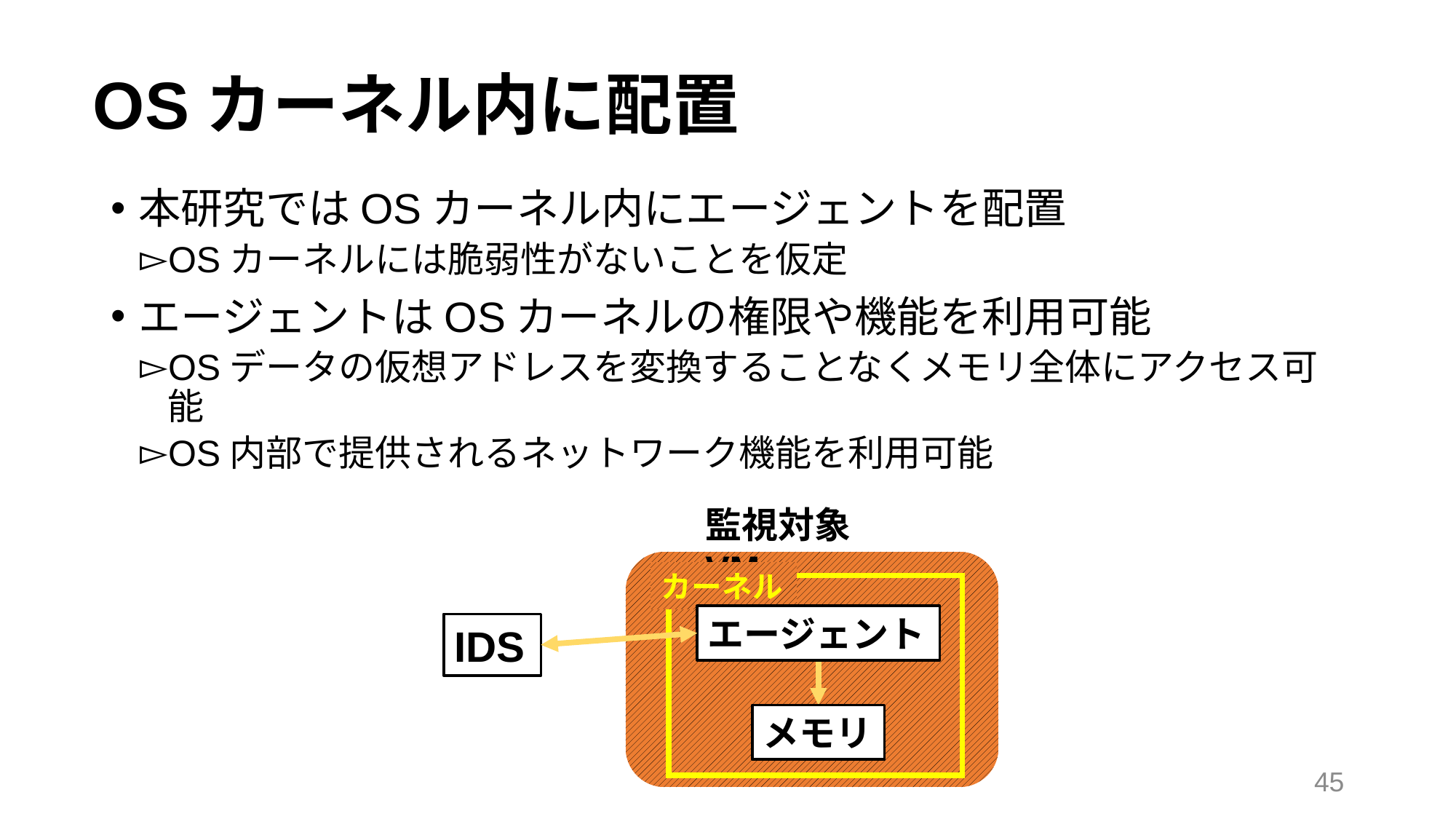

# OSカーネル内に配置
本研究ではOSカーネル内にエージェントを配置
OSカーネルには脆弱性がないことを仮定
エージェントはOSカーネルの権限や機能を利用可能
OSデータの仮想アドレスを変換することなくメモリ全体にアクセス可能
OS内部で提供されるネットワーク機能を利用可能

監視対象VM

カーネル

エージェント
IDS
メモリ
45